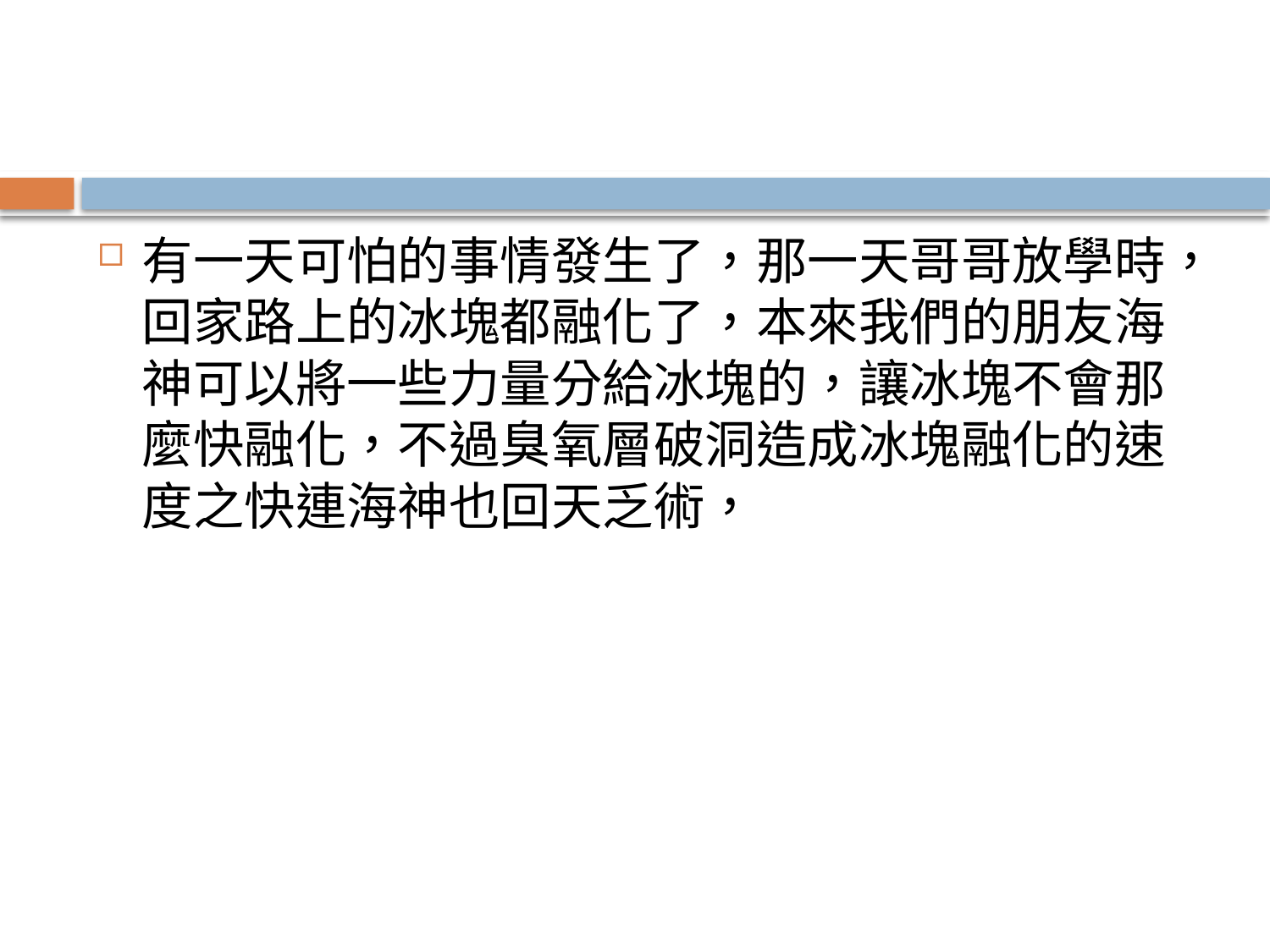

#
有一天可怕的事情發生了，那一天哥哥放學時，回家路上的冰塊都融化了，本來我們的朋友海神可以將一些力量分給冰塊的，讓冰塊不會那麼快融化，不過臭氧層破洞造成冰塊融化的速度之快連海神也回天乏術，